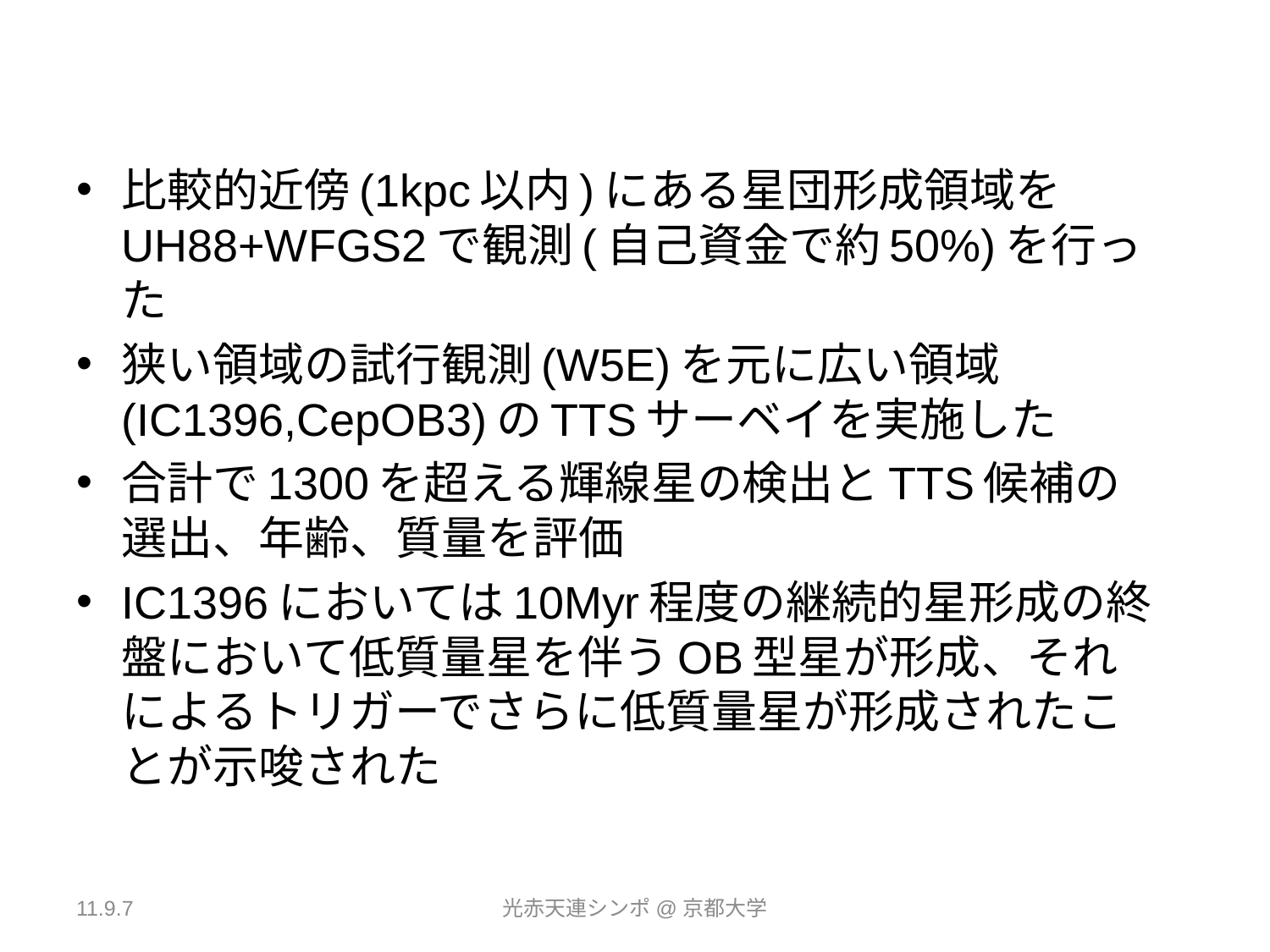

比較的近傍(1kpc以内)にある星団形成領域をUH88+WFGS2で観測(自己資金で約50%)を行った
狭い領域の試行観測(W5E)を元に広い領域(IC1396,CepOB3)のTTSサーベイを実施した
合計で1300を超える輝線星の検出とTTS候補の選出、年齢、質量を評価
IC1396においては10Myr程度の継続的星形成の終盤において低質量星を伴うOB型星が形成、それによるトリガーでさらに低質量星が形成されたことが示唆された

11.9.7
光赤天連シンポ@京都大学